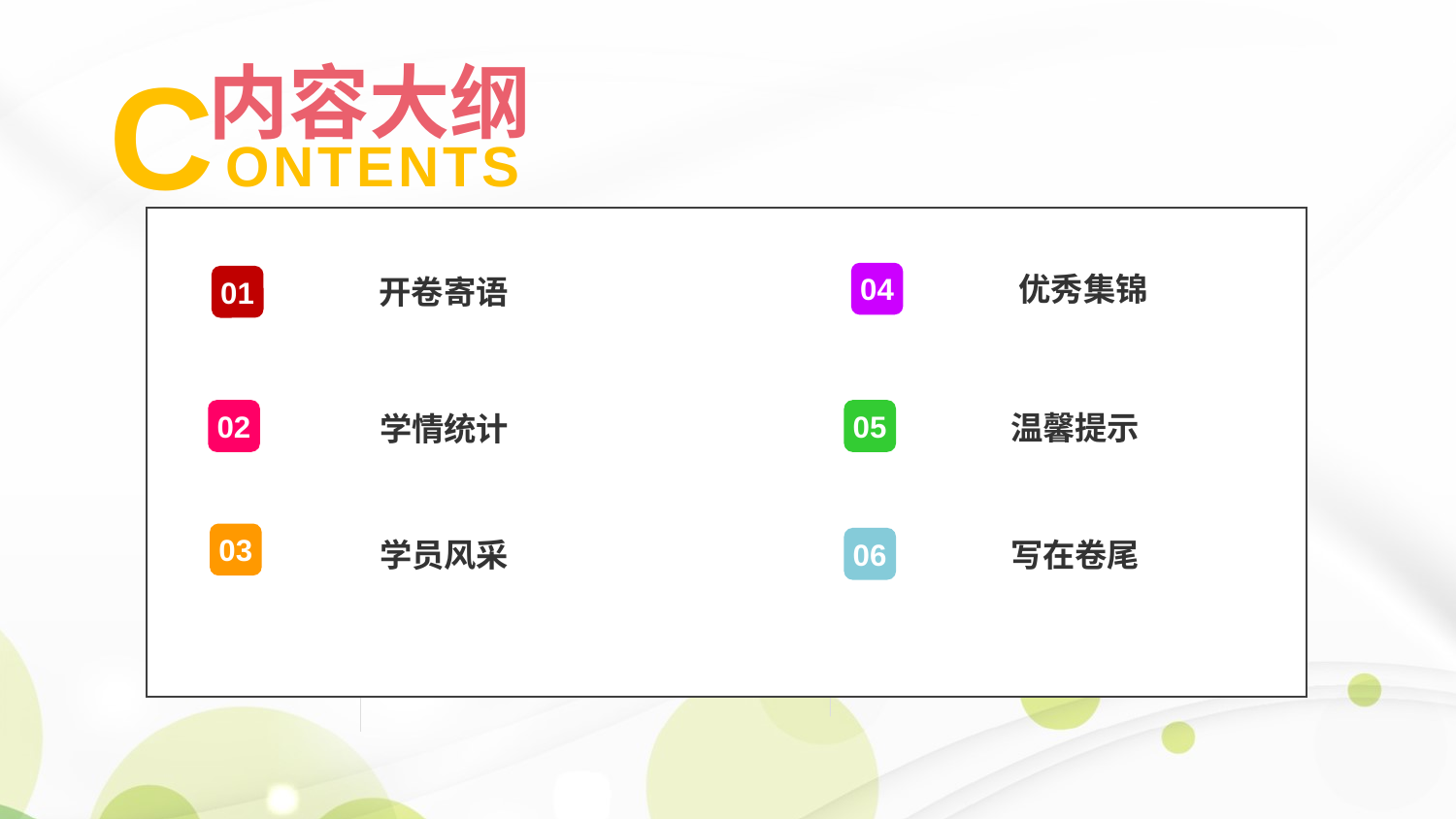

内容大纲
C
  ONTENTS

优秀集锦
开卷寄语
04
01
开篇寄语
学情统计
01
02
温馨提示
学情统计
02
05
研修纪实
学习标兵
03
04
请
学员风采
写在卷尾
优秀集锦
情系研修
03
06
05
06
温馨提示
07